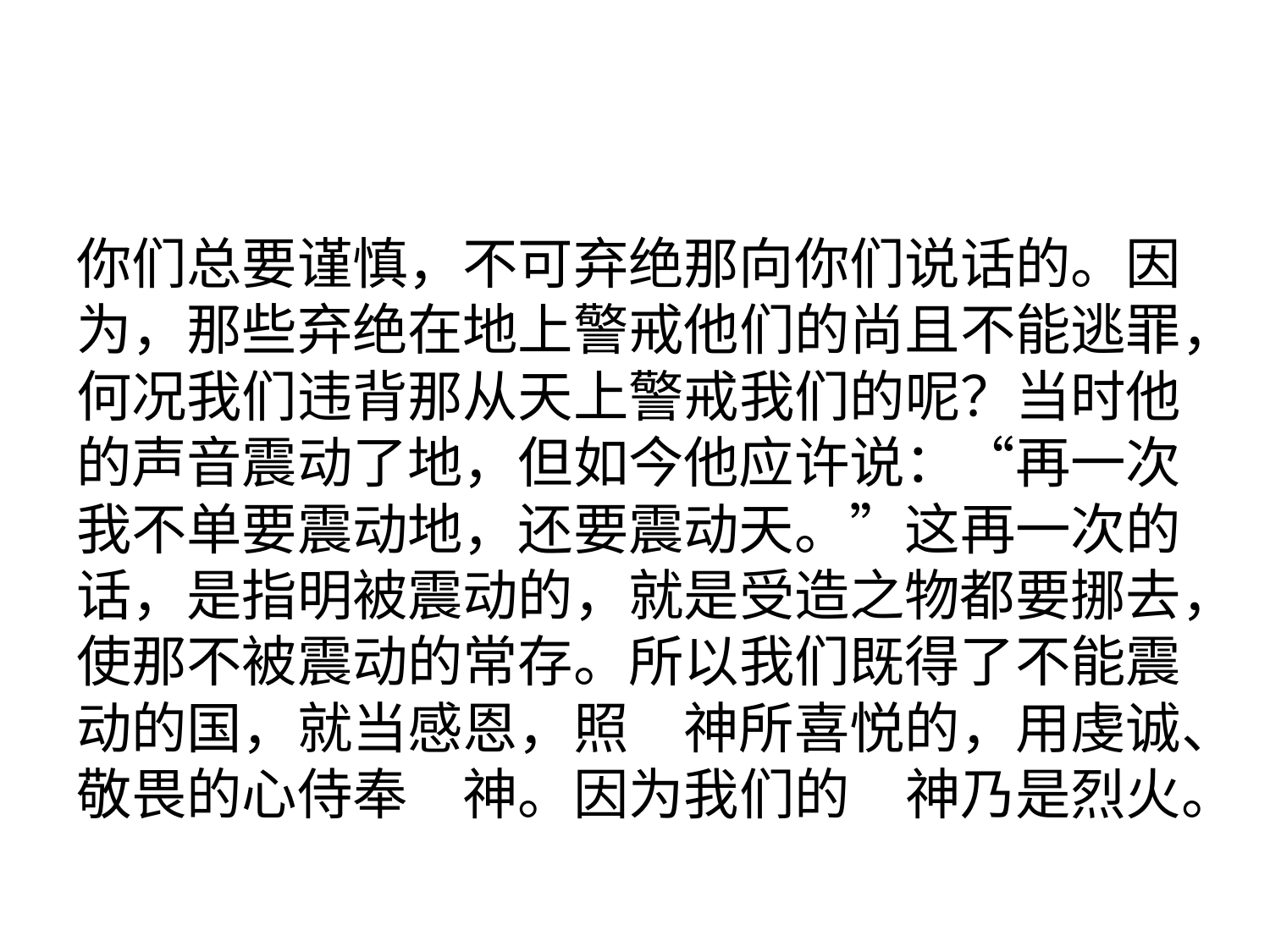

#
你们总要谨慎，不可弃绝那向你们说话的。因为，那些弃绝在地上警戒他们的尚且不能逃罪，何况我们违背那从天上警戒我们的呢？当时他的声音震动了地，但如今他应许说：“再一次我不单要震动地，还要震动天。”这再一次的话，是指明被震动的，就是受造之物都要挪去，使那不被震动的常存。所以我们既得了不能震动的国，就当感恩，照　神所喜悦的，用虔诚、敬畏的心侍奉　神。因为我们的　神乃是烈火。